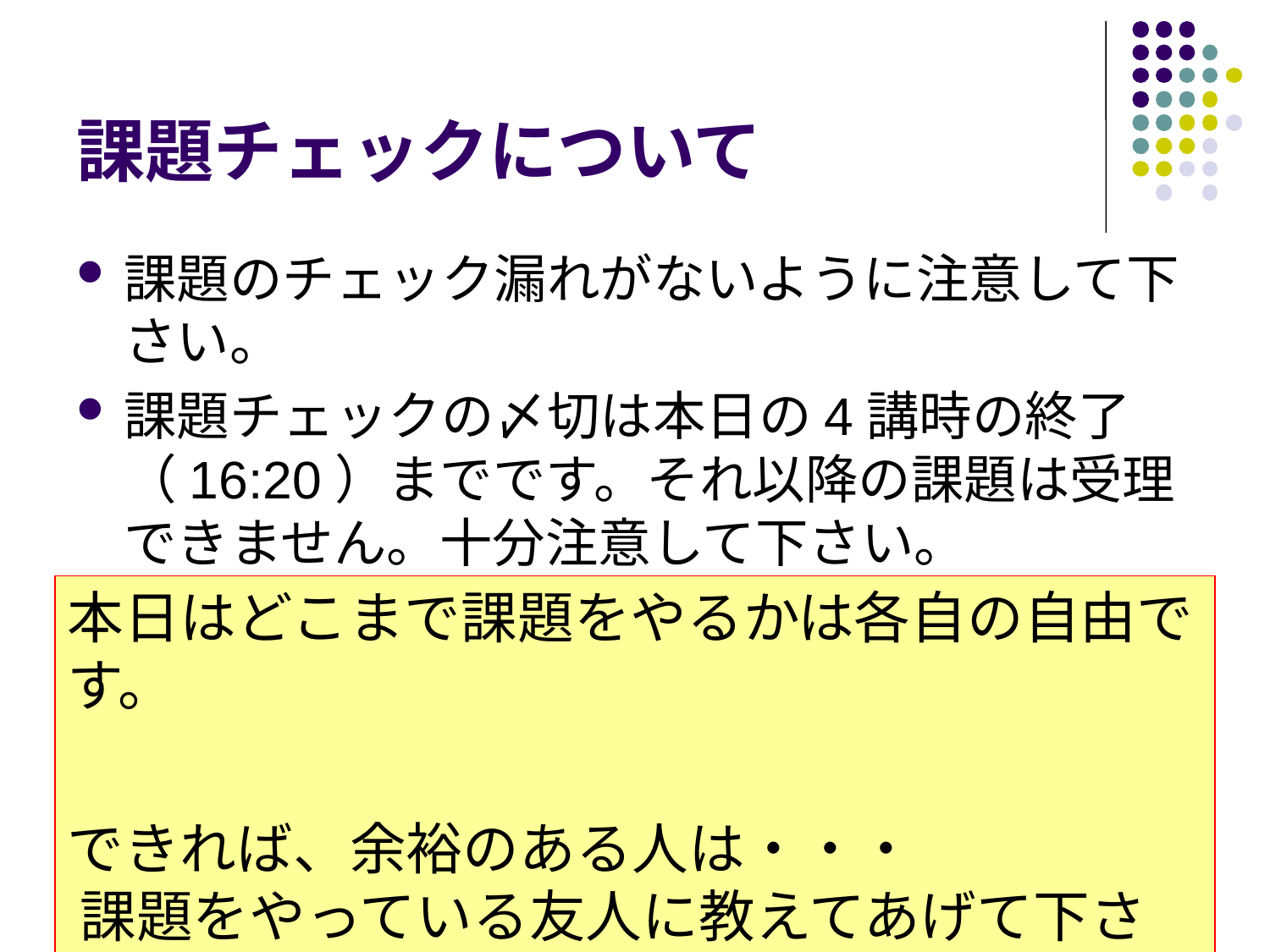

# 課題チェックについて
課題のチェック漏れがないように注意して下さい。
課題チェックの〆切は本日の4講時の終了（16:20）までです。それ以降の課題は受理できません。十分注意して下さい。

本日はどこまで課題をやるかは各自の自由です。
できれば、余裕のある人は・・・                        課題をやっている友人に教えてあげて下さい。